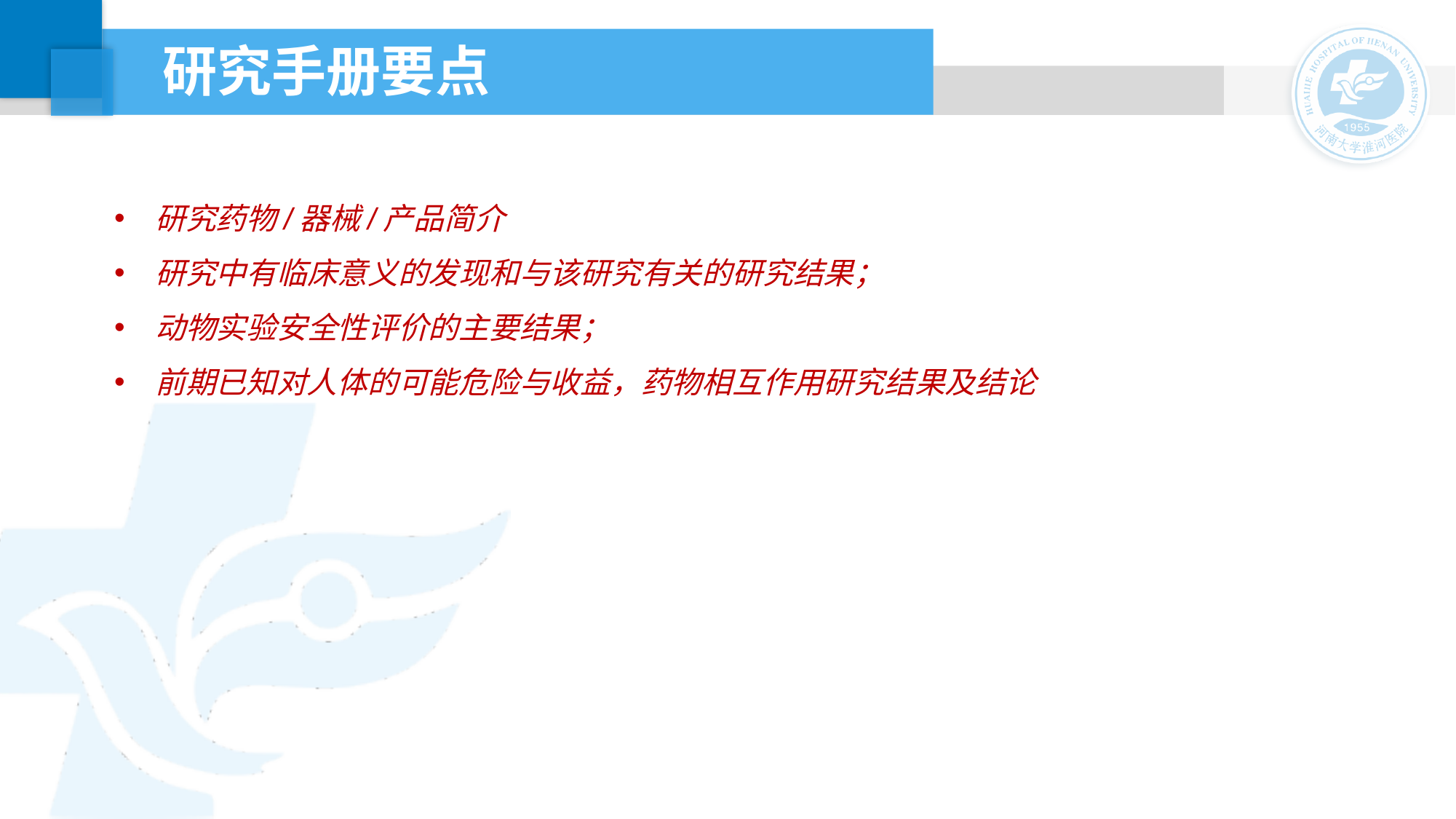

研究手册要点
研究药物/器械/产品简介
研究中有临床意义的发现和与该研究有关的研究结果；
动物实验安全性评价的主要结果；
前期已知对人体的可能危险与收益，药物相互作用研究结果及结论